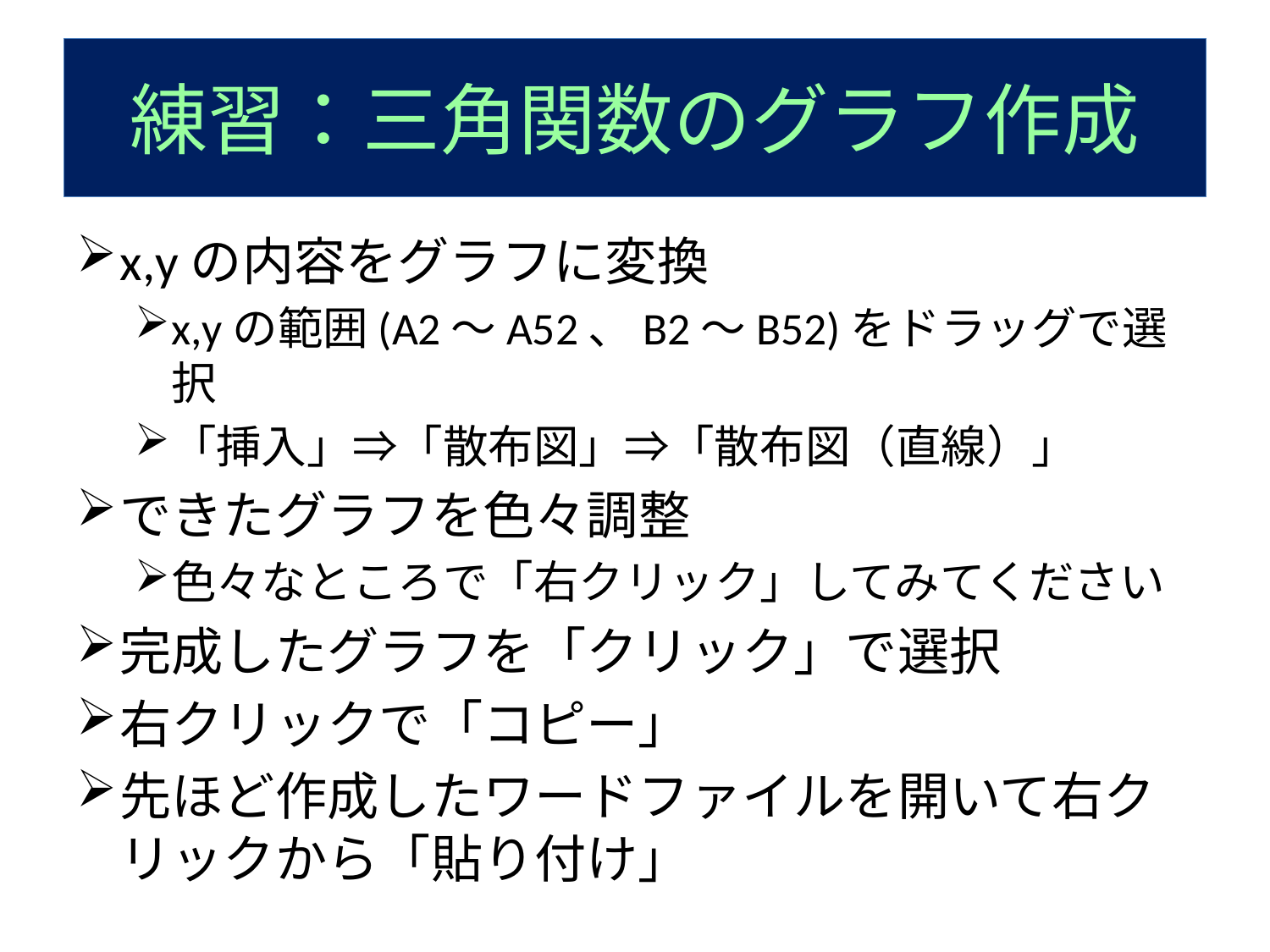

# 練習：三角関数のグラフ作成
x,yの内容をグラフに変換
x,yの範囲(A2～A52、B2～B52)をドラッグで選択
「挿入」⇒「散布図」⇒「散布図（直線）」
できたグラフを色々調整
色々なところで「右クリック」してみてください
完成したグラフを「クリック」で選択
右クリックで「コピー」
先ほど作成したワードファイルを開いて右クリックから「貼り付け」